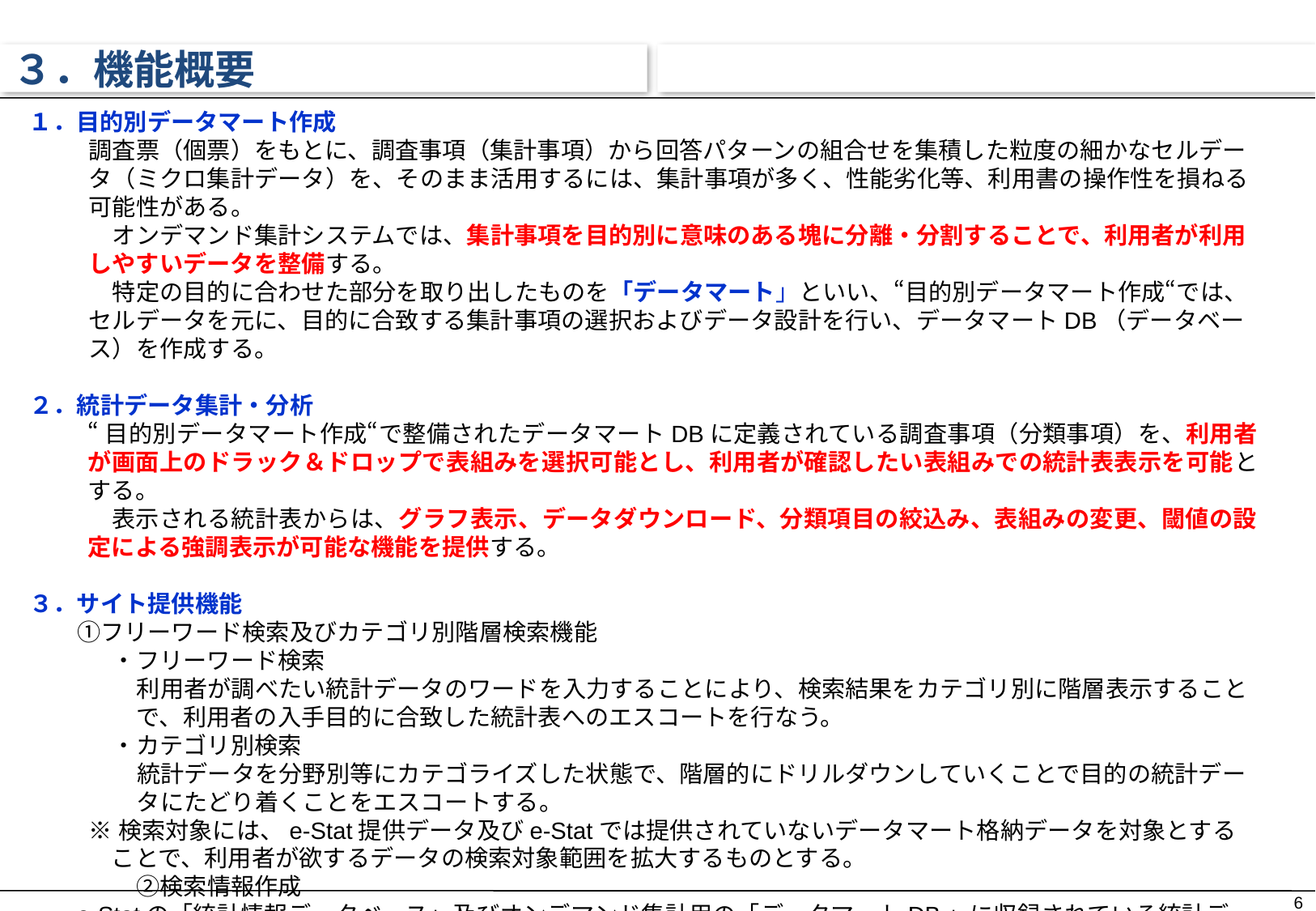

# ３．機能概要

１．目的別データマート作成
調査票（個票）をもとに、調査事項（集計事項）から回答パターンの組合せを集積した粒度の細かなセルデータ（ミクロ集計データ）を、そのまま活用するには、集計事項が多く、性能劣化等、利用書の操作性を損ねる可能性がある。
　オンデマンド集計システムでは、集計事項を目的別に意味のある塊に分離・分割することで、利用者が利用しやすいデータを整備する。
　特定の目的に合わせた部分を取り出したものを「データマート」といい、“目的別データマート作成“では、セルデータを元に、目的に合致する集計事項の選択およびデータ設計を行い、データマートDB（データベース）を作成する。

２．統計データ集計・分析
“目的別データマート作成“で整備されたデータマートDBに定義されている調査事項（分類事項）を、利用者が画面上のドラック＆ドロップで表組みを選択可能とし、利用者が確認したい表組みでの統計表表示を可能とする。
　表示される統計表からは、グラフ表示、データダウンロード、分類項目の絞込み、表組みの変更、閾値の設定による強調表示が可能な機能を提供する。

３．サイト提供機能
　　①フリーワード検索及びカテゴリ別階層検索機能
　・フリーワード検索
利用者が調べたい統計データのワードを入力することにより、検索結果をカテゴリ別に階層表示することで、利用者の入手目的に合致した統計表へのエスコートを行なう。
　・カテゴリ別検索
統計データを分野別等にカテゴライズした状態で、階層的にドリルダウンしていくことで目的の統計データにたどり着くことをエスコートする。
※検索対象には、e-Stat提供データ及びe-Statでは提供されていないデータマート格納データを対象とすることで、利用者が欲するデータの検索対象範囲を拡大するものとする。
　　②検索情報作成
e-Statの「統計情報データベース」及びオンデマンド集計用の「データマートDB」に収録されている統計データに関する検索情報（分野、分類事項、表題等）を検索結果の見易さを観点に整備する。